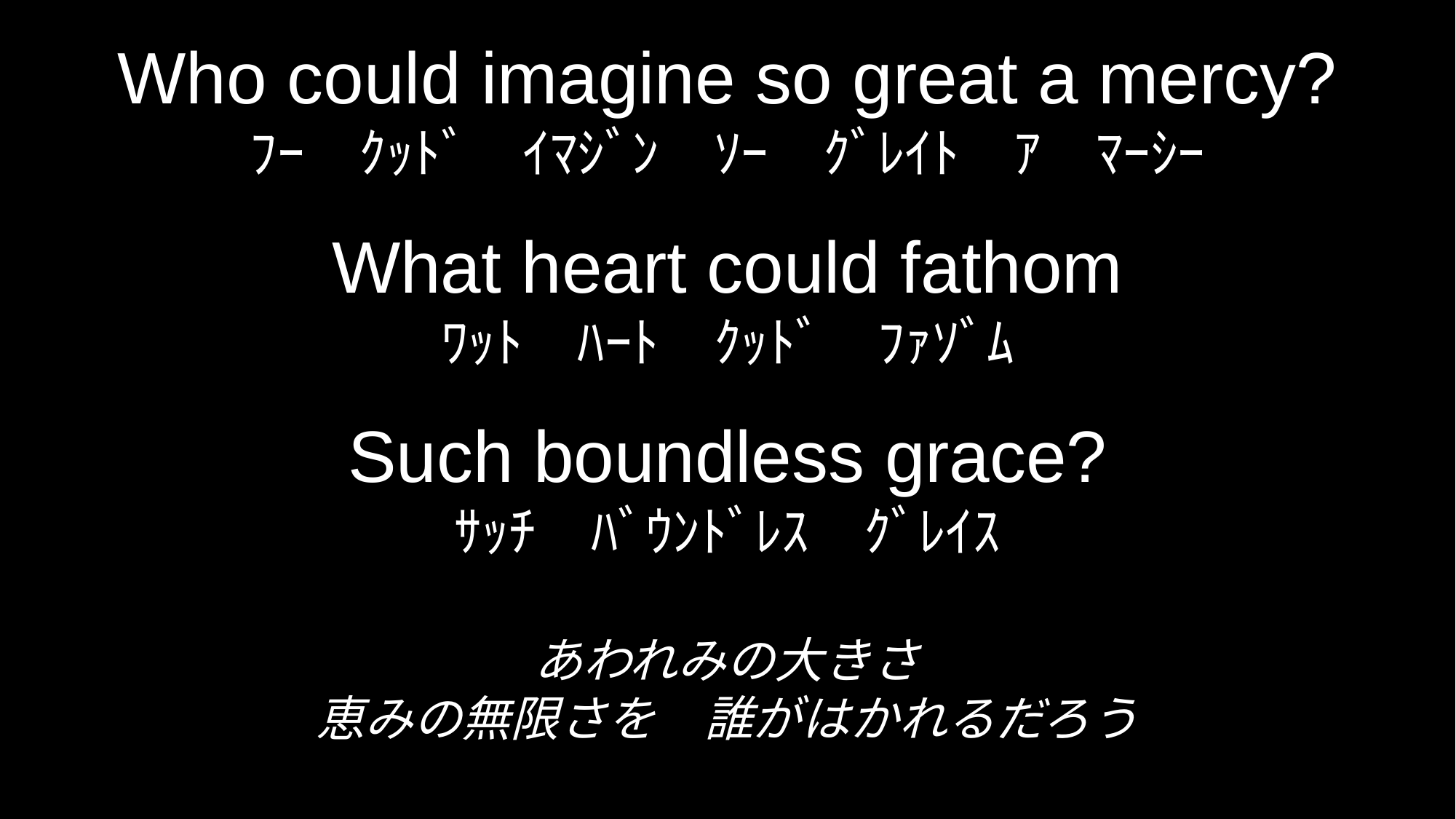

Who could imagine so great a mercy?
ﾌｰ　ｸｯﾄﾞ　ｲﾏｼﾞﾝ　ｿｰ　ｸﾞﾚｲﾄ　ｱ　ﾏｰｼｰ

 What heart could fathom
ﾜｯﾄ　ﾊｰﾄ　ｸｯﾄﾞ　ﾌｧｿﾞﾑ

Such boundless grace?
ｻｯﾁ　ﾊﾞｳﾝﾄﾞﾚｽ　ｸﾞﾚｲｽ
あわれみの大きさ
恵みの無限さを　誰がはかれるだろう